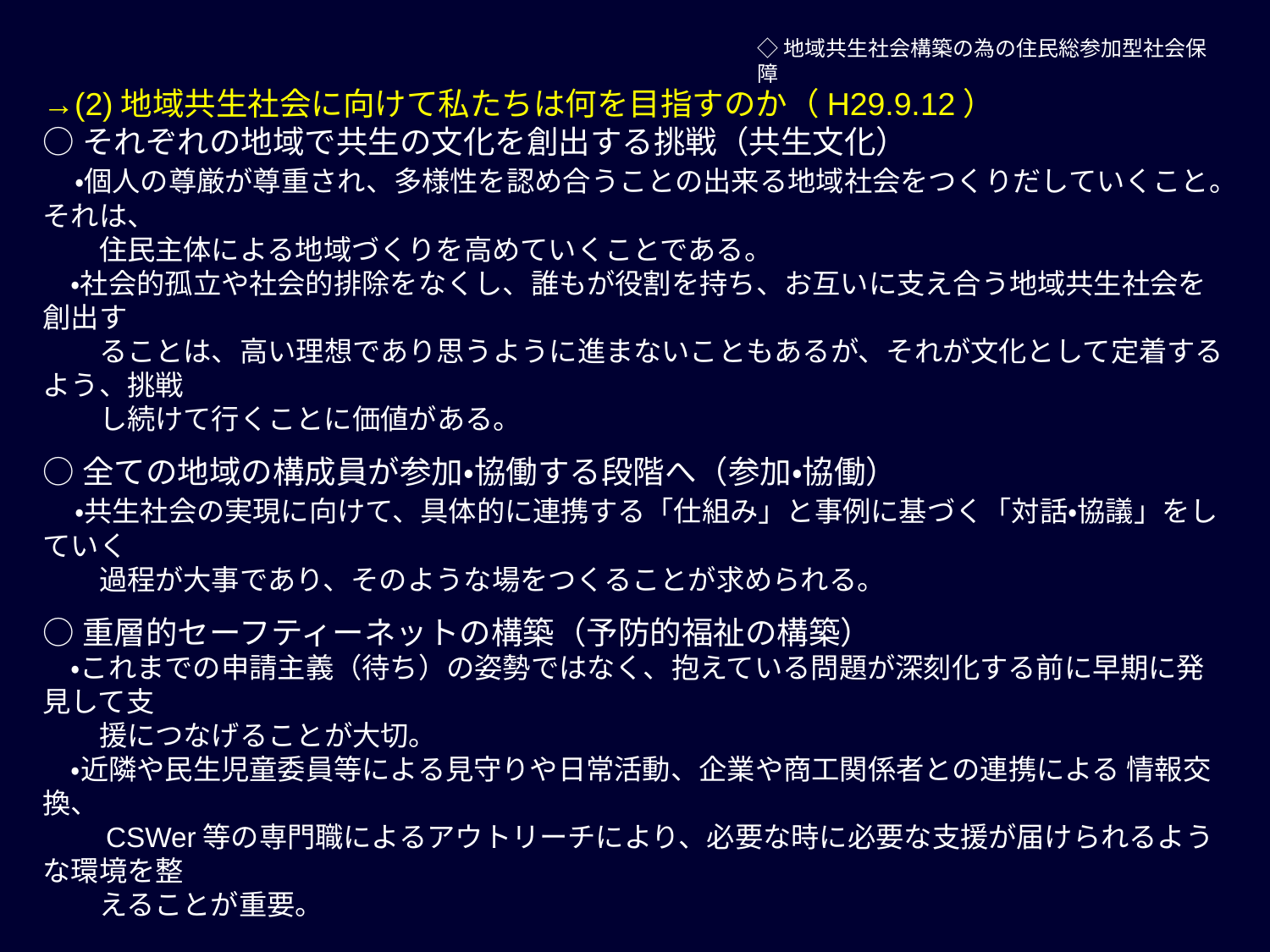

◇地域共生社会構築の為の住民総参加型社会保障
→(2)地域共生社会に向けて私たちは何を目指すのか（H29.9.12）
○それぞれの地域で共生の文化を創出する挑戦（共生文化）
　・個人の尊厳が尊重され、多様性を認め合うことの出来る地域社会をつくりだしていくこと。それは、
　　住民主体による地域づくりを高めていくことである。
　・社会的孤立や社会的排除をなくし、誰もが役割を持ち、お互いに支え合う地域共生社会を創出す
　　ることは、高い理想であり思うように進まないこともあるが、それが文化として定着するよう、挑戦
　　し続けて行くことに価値がある。

○全ての地域の構成員が参加・協働する段階へ（参加・協働）
　・共生社会の実現に向けて、具体的に連携する「仕組み」と事例に基づく「対話・協議」をしていく
　　過程が大事であり、そのような場をつくることが求められる。

○重層的セーフティーネットの構築（予防的福祉の構築）
　・これまでの申請主義（待ち）の姿勢ではなく、抱えている問題が深刻化する前に早期に発見して支
　　援につなげることが大切。
　・近隣や民生児童委員等による見守りや日常活動、企業や商工関係者との連携による 情報交換、
　　CSWer等の専門職によるアウトリーチにより、必要な時に必要な支援が届けられるような環境を整
　　えることが重要。

○包括的な支援体制の整備（包括的支援体制）
　・分野別、年齢別に縦割りだった支援を、当事者中心の「丸ごと」の支援とし、個人や世帯の地域生
　　活課題を把握して解決していける包括的支援体制をつくる。

○福祉以外の分野との協働を通じた「支え手」「受け手」を固定されない参加の場・働く場
　 の創造（多様な場の創出）